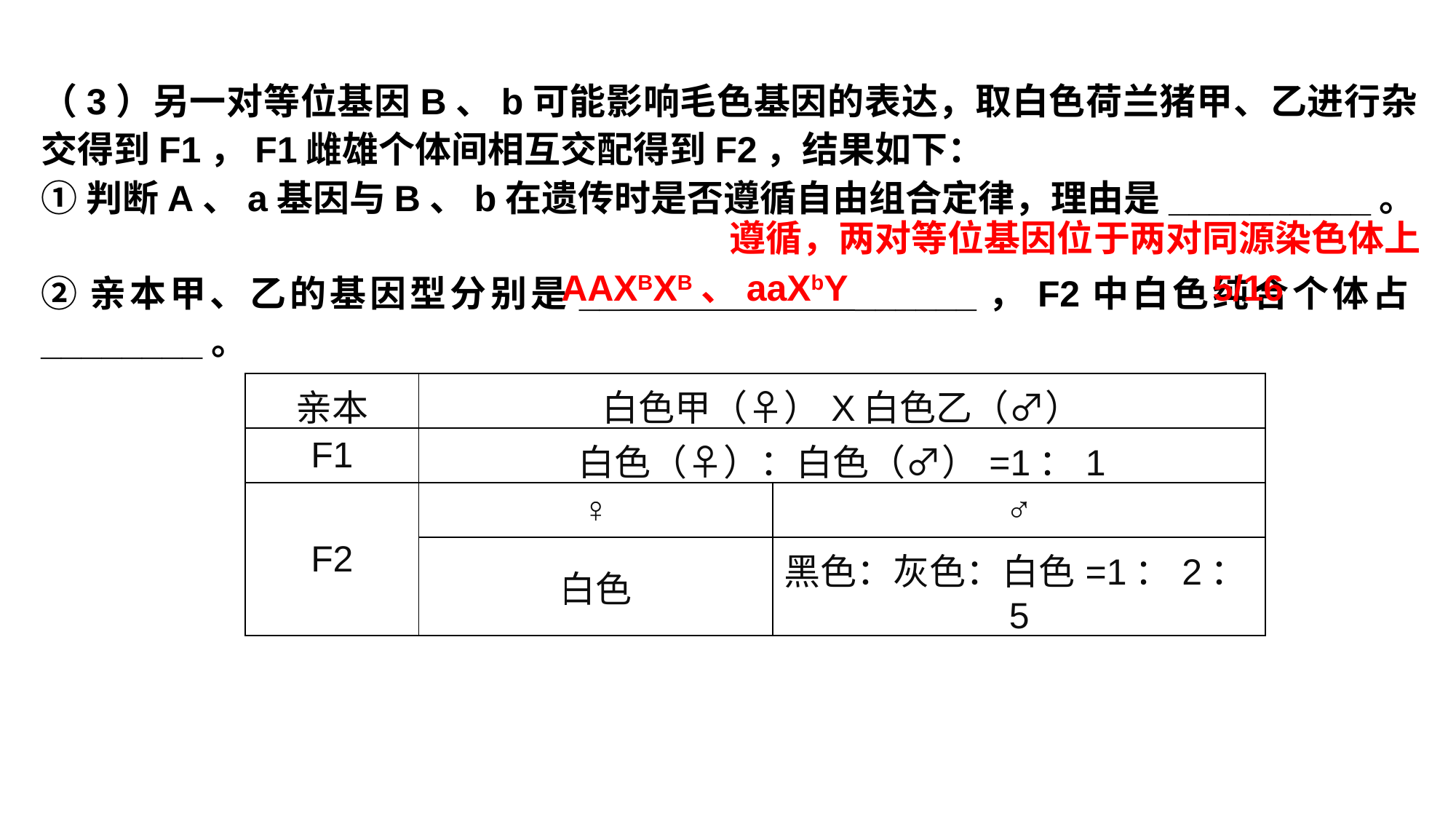

（3）另一对等位基因B、b可能影响毛色基因的表达，取白色荷兰猪甲、乙进行杂交得到F1，F1雌雄个体间相互交配得到F2，结果如下：
①判断A、a基因与B、b在遗传时是否遵循自由组合定律，理由是__________。

②亲本甲、乙的基因型分别是__                 ______，F2中白色纯合个体占________。
     遵循，两对等位基因位于两对同源染色体上
AAXBXB、aaXbY                                    5/16
| 亲本 | 白色甲（♀）X白色乙（♂） |  |
| --- | --- | --- |
| F1 | 白色（♀）：白色（♂）=1：1 |  |
| F2 | ♀ | ♂ |
|  | 白色 | 黑色：灰色：白色=1：2：5 |